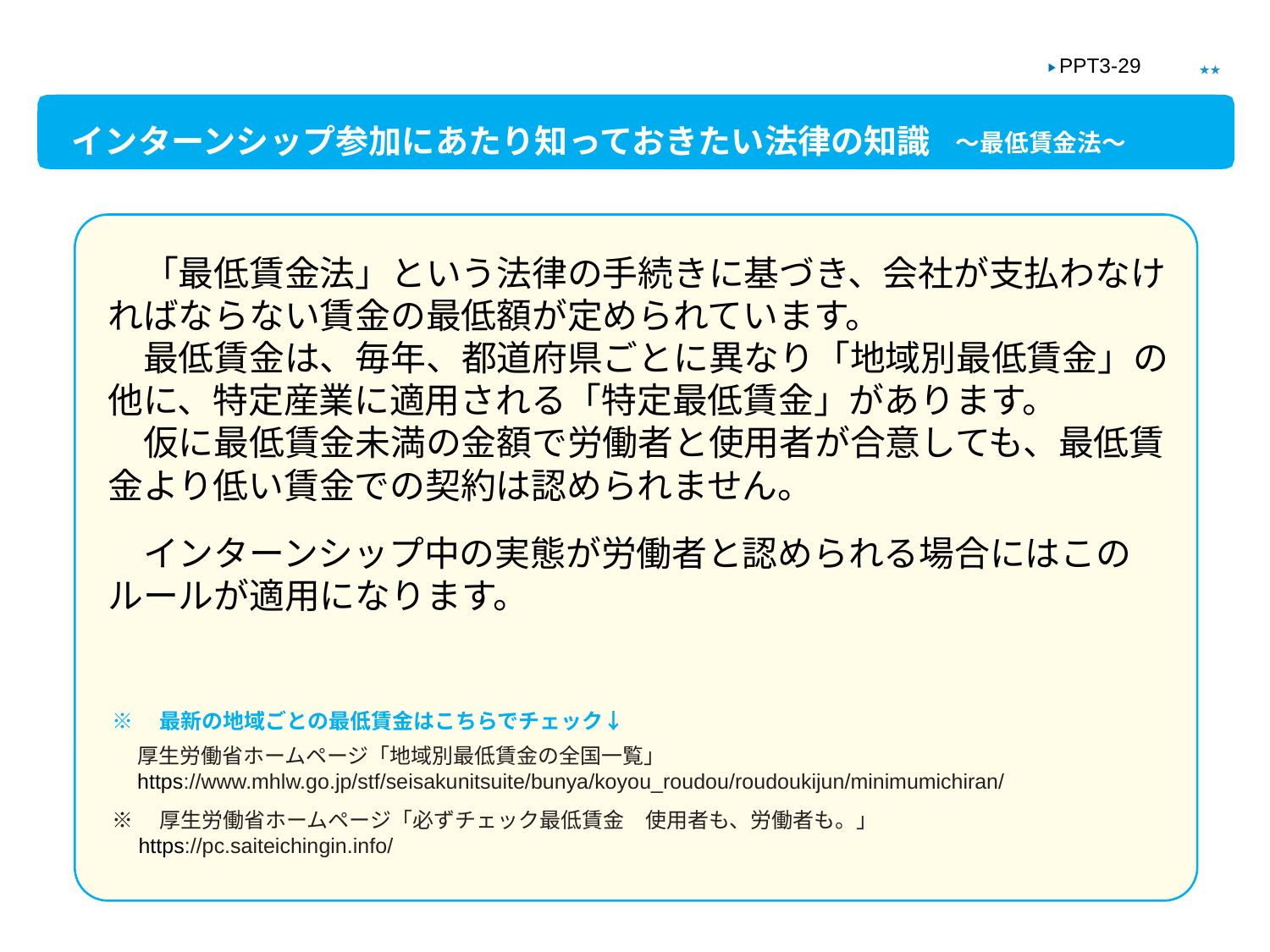

★★
▶ PPT3-29

インターンシップ参加にあたり知っておきたい法律の知識　～最低賃金法～

　「最低賃金法」という法律の手続きに基づき、会社が支払わなければならない賃金の最低額が定められています。
　最低賃金は、毎年、都道府県ごとに異なり「地域別最低賃金」の他に、特定産業に適用される「特定最低賃金」があります。
　仮に最低賃金未満の金額で労働者と使用者が合意しても、最低賃金より低い賃金での契約は認められません。
　インターンシップ中の実態が労働者と認められる場合にはこのルールが適用になります。
※　最新の地域ごとの最低賃金はこちらでチェック↓
厚生労働省ホームページ「地域別最低賃金の全国一覧」
https://www.mhlw.go.jp/stf/seisakunitsuite/bunya/koyou_roudou/roudoukijun/minimumichiran/
※　厚生労働省ホームページ「必ずチェック最低賃金　使用者も、労働者も。」
　https://pc.saiteichingin.info/